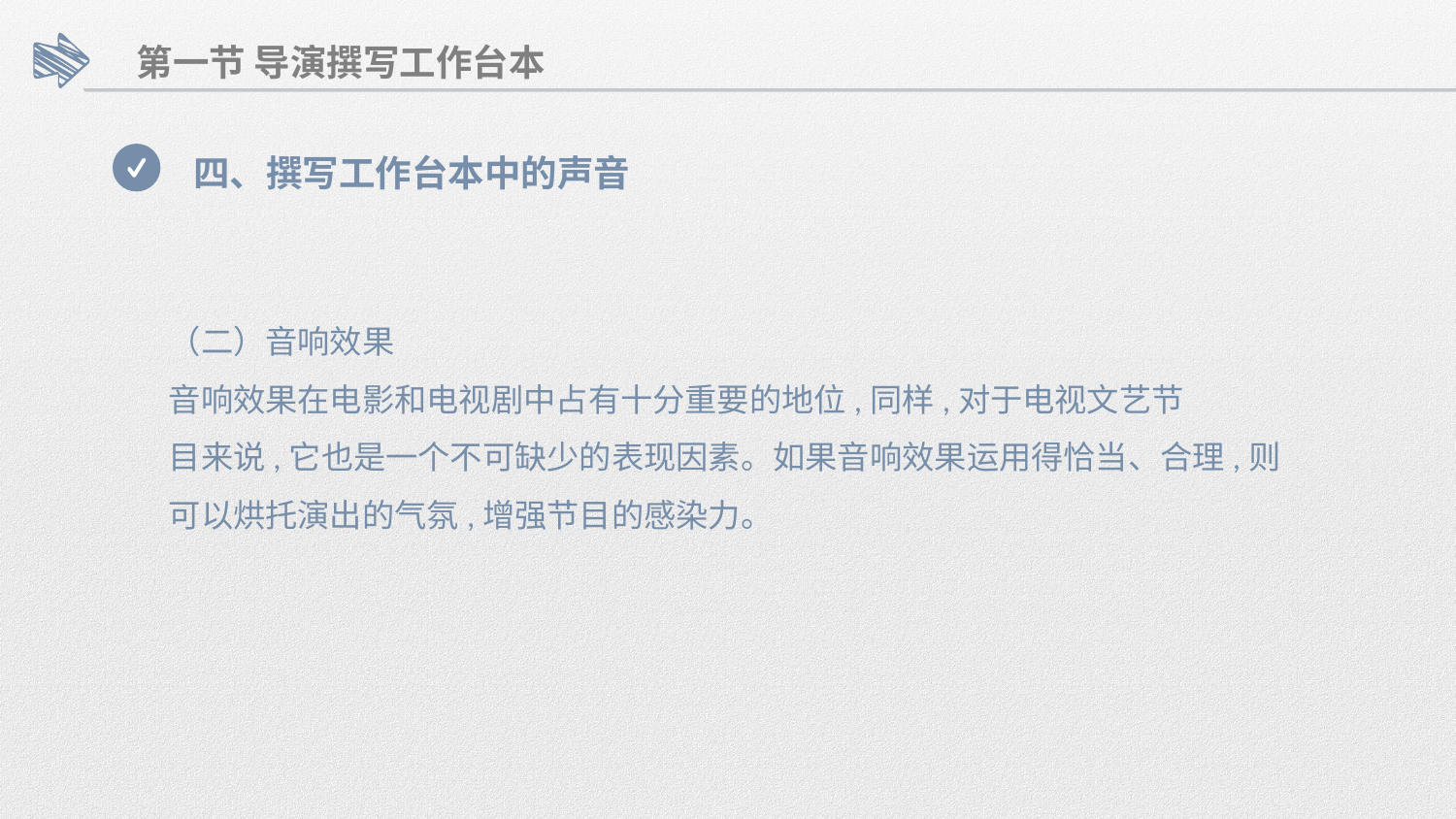

第一节 导演撰写工作台本
四、撰写工作台本中的声音

（二）音响效果
音响效果在电影和电视剧中占有十分重要的地位,同样,对于电视文艺节
目来说,它也是一个不可缺少的表现因素。如果音响效果运用得恰当、合理,则
可以烘托演出的气氛,增强节目的感染力。